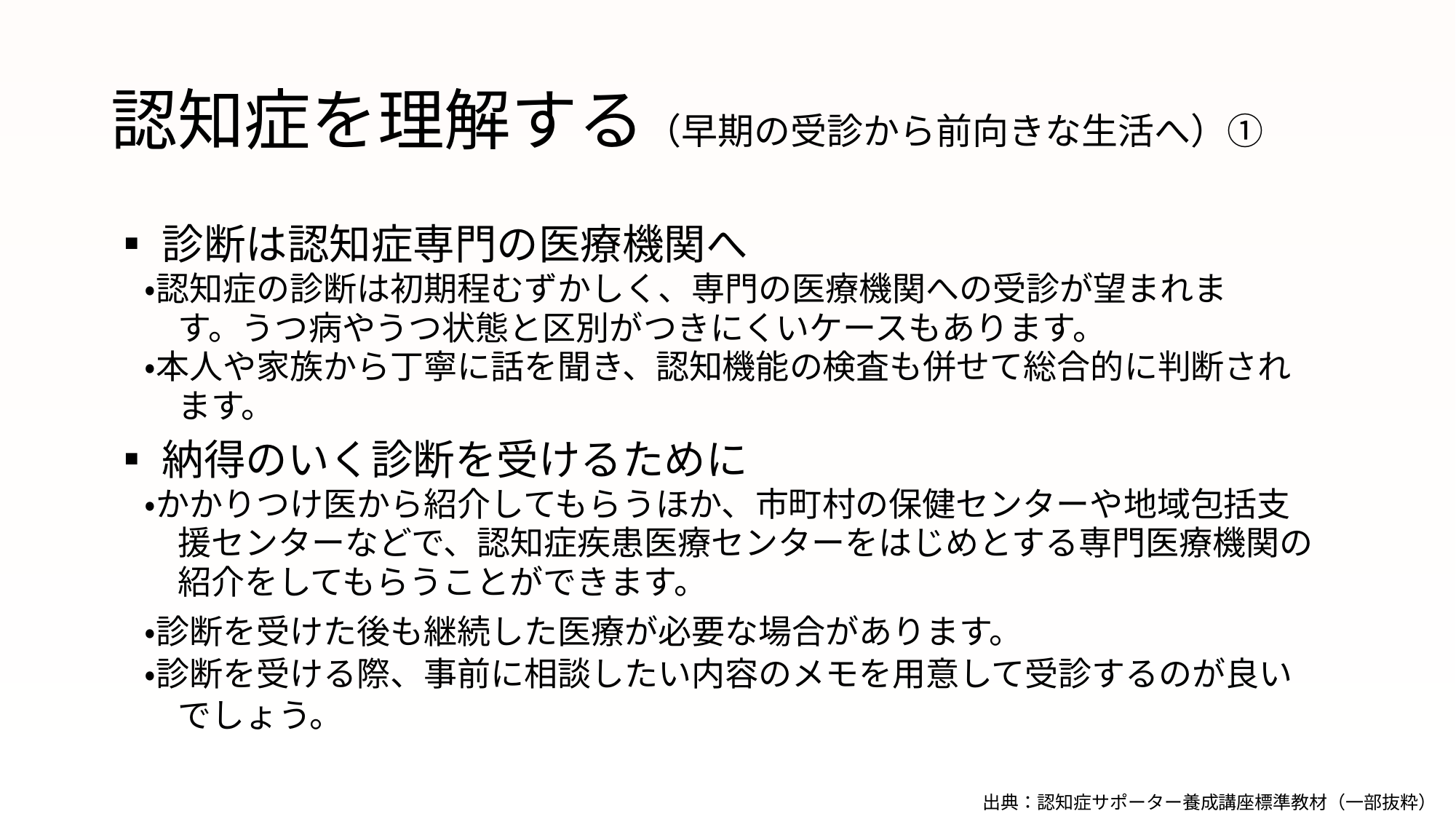

# 認知症を理解する（早期の受診から前向きな生活へ）①
▪診断は認知症専門の医療機関へ
　・認知症の診断は初期程むずかしく、専門の医療機関への受診が望まれま
　　す。うつ病やうつ状態と区別がつきにくいケースもあります。
　・本人や家族から丁寧に話を聞き、認知機能の検査も併せて総合的に判断され
　　ます。
▪納得のいく診断を受けるために
　・かかりつけ医から紹介してもらうほか、市町村の保健センターや地域包括支
　　援センターなどで、認知症疾患医療センターをはじめとする専門医療機関の
　　紹介をしてもらうことができます。
　・診断を受けた後も継続した医療が必要な場合があります。
　・診断を受ける際、事前に相談したい内容のメモを用意して受診するのが良い
　　でしょう。
出典：認知症サポーター養成講座標準教材（一部抜粋）